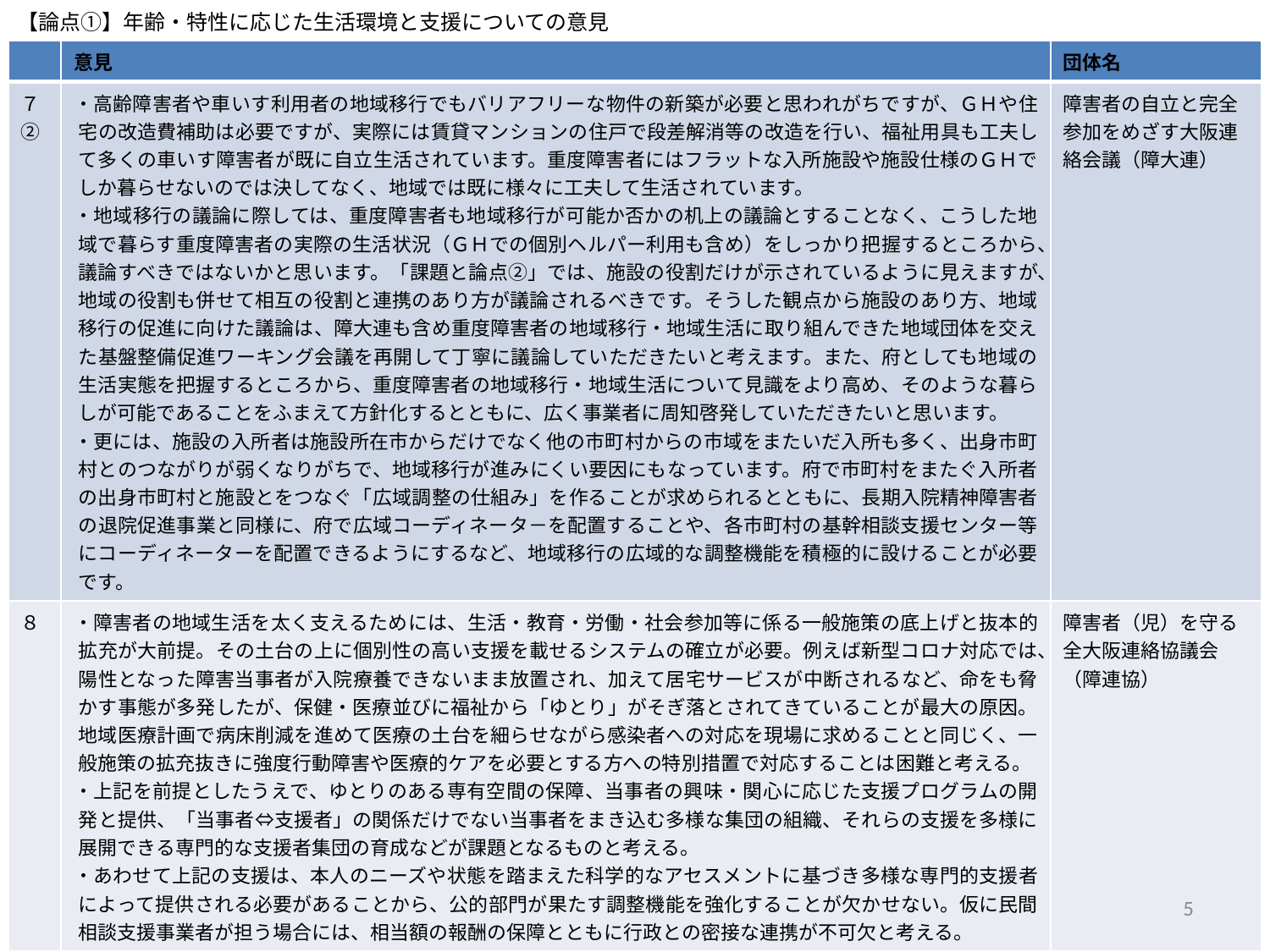

【論点➀】年齢・特性に応じた生活環境と支援についての意見
|  | 意見 | 団体名 |
| --- | --- | --- |
| ７➁ | ・高齢障害者や車いす利用者の地域移行でもバリアフリーな物件の新築が必要と思われがちですが、ＧＨや住宅の改造費補助は必要ですが、実際には賃貸マンションの住戸で段差解消等の改造を行い、福祉用具も工夫して多くの車いす障害者が既に自立生活されています。重度障害者にはフラットな入所施設や施設仕様のＧＨでしか暮らせないのでは決してなく、地域では既に様々に工夫して生活されています。 ・地域移行の議論に際しては、重度障害者も地域移行が可能か否かの机上の議論とすることなく、こうした地域で暮らす重度障害者の実際の生活状況（ＧＨでの個別ヘルパー利用も含め）をしっかり把握するところから、議論すべきではないかと思います。「課題と論点②」では、施設の役割だけが示されているように見えますが、地域の役割も併せて相互の役割と連携のあり方が議論されるべきです。そうした観点から施設のあり方、地域移行の促進に向けた議論は、障大連も含め重度障害者の地域移行・地域生活に取り組んできた地域団体を交えた基盤整備促進ワーキング会議を再開して丁寧に議論していただきたいと考えます。また、府としても地域の生活実態を把握するところから、重度障害者の地域移行・地域生活について見識をより高め、そのような暮らしが可能であることをふまえて方針化するとともに、広く事業者に周知啓発していただきたいと思います。 ・更には、施設の入所者は施設所在市からだけでなく他の市町村からの市域をまたいだ入所も多く、出身市町村とのつながりが弱くなりがちで、地域移行が進みにくい要因にもなっています。府で市町村をまたぐ入所者の出身市町村と施設とをつなぐ「広域調整の仕組み」を作ることが求められるとともに、長期入院精神障害者の退院促進事業と同様に、府で広域コーディネータ－を配置することや、各市町村の基幹相談支援センター等にコーディネーターを配置できるようにするなど、地域移行の広域的な調整機能を積極的に設けることが必要です。 | 障害者の自立と完全参加をめざす大阪連絡会議（障大連） |
| ８ | ・障害者の地域生活を太く支えるためには、生活・教育・労働・社会参加等に係る一般施策の底上げと抜本的拡充が大前提。その土台の上に個別性の高い支援を載せるシステムの確立が必要。例えば新型コロナ対応では、陽性となった障害当事者が入院療養できないまま放置され、加えて居宅サービスが中断されるなど、命をも脅かす事態が多発したが、保健・医療並びに福祉から「ゆとり」がそぎ落とされてきていることが最大の原因。地域医療計画で病床削減を進めて医療の土台を細らせながら感染者への対応を現場に求めることと同じく、一般施策の拡充抜きに強度行動障害や医療的ケアを必要とする方への特別措置で対応することは困難と考える。 ・上記を前提としたうえで、ゆとりのある専有空間の保障、当事者の興味・関心に応じた支援プログラムの開発と提供、「当事者⇔支援者」の関係だけでない当事者をまき込む多様な集団の組織、それらの支援を多様に展開できる専門的な支援者集団の育成などが課題となるものと考える。 ・あわせて上記の支援は、本人のニーズや状態を踏まえた科学的なアセスメントに基づき多様な専門的支援者によって提供される必要があることから、公的部門が果たす調整機能を強化することが欠かせない。仮に民間相談支援事業者が担う場合には、相当額の報酬の保障とともに行政との密接な連携が不可欠と考える。 | 障害者（児）を守る全大阪連絡協議会 （障連協） |
5